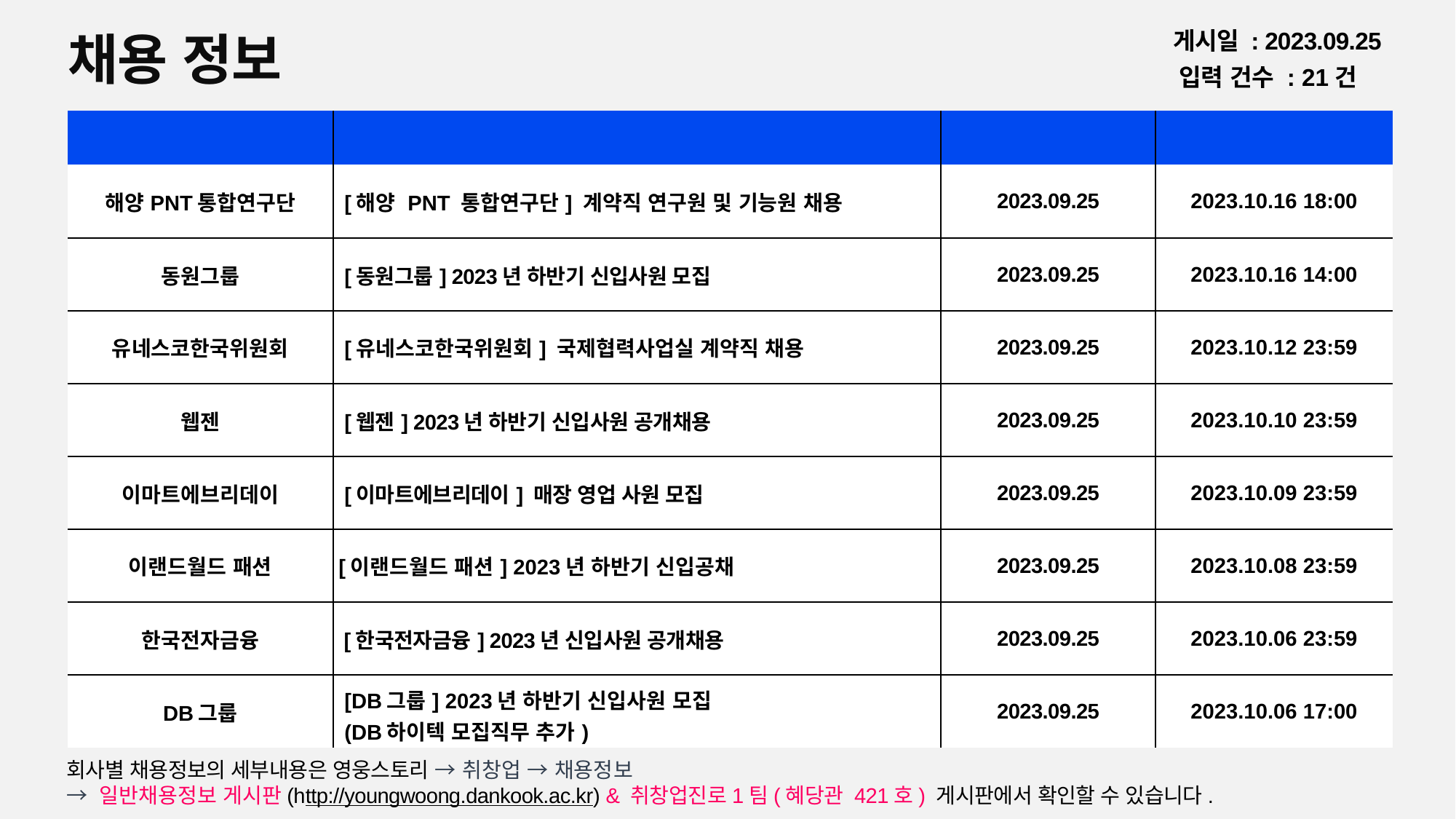

채용 정보
게시일 : 2023.09.25
입력 건수 : 21건
| 회사명 | 공고명 | 등록일 | 마감일 |
| --- | --- | --- | --- |
| 해양PNT통합연구단 | [해양 PNT 통합연구단] 계약직 연구원 및 기능원 채용 | 2023.09.25 | 2023.10.16 18:00 |
| 동원그룹 | [동원그룹] 2023년 하반기 신입사원 모집 | 2023.09.25 | 2023.10.16 14:00 |
| 유네스코한국위원회 | [유네스코한국위원회] 국제협력사업실 계약직 채용 | 2023.09.25 | 2023.10.12 23:59 |
| 웹젠 | [웹젠] 2023년 하반기 신입사원 공개채용 | 2023.09.25 | 2023.10.10 23:59 |
| 이마트에브리데이 | [이마트에브리데이] 매장 영업 사원 모집 | 2023.09.25 | 2023.10.09 23:59 |
| 이랜드월드 패션 | [이랜드월드 패션] 2023년 하반기 신입공채 | 2023.09.25 | 2023.10.08 23:59 |
| 한국전자금융 | [한국전자금융] 2023년 신입사원 공개채용 | 2023.09.25 | 2023.10.06 23:59 |
| DB그룹 | [DB그룹] 2023년 하반기 신입사원 모집 (DB하이텍 모집직무 추가) | 2023.09.25 | 2023.10.06 17:00 |
회사별 채용정보의 세부내용은 영웅스토리 → 취창업 → 채용정보
→ 일반채용정보 게시판(http://youngwoong.dankook.ac.kr) & 취창업진로1팀(혜당관 421호) 게시판에서 확인할 수 있습니다.